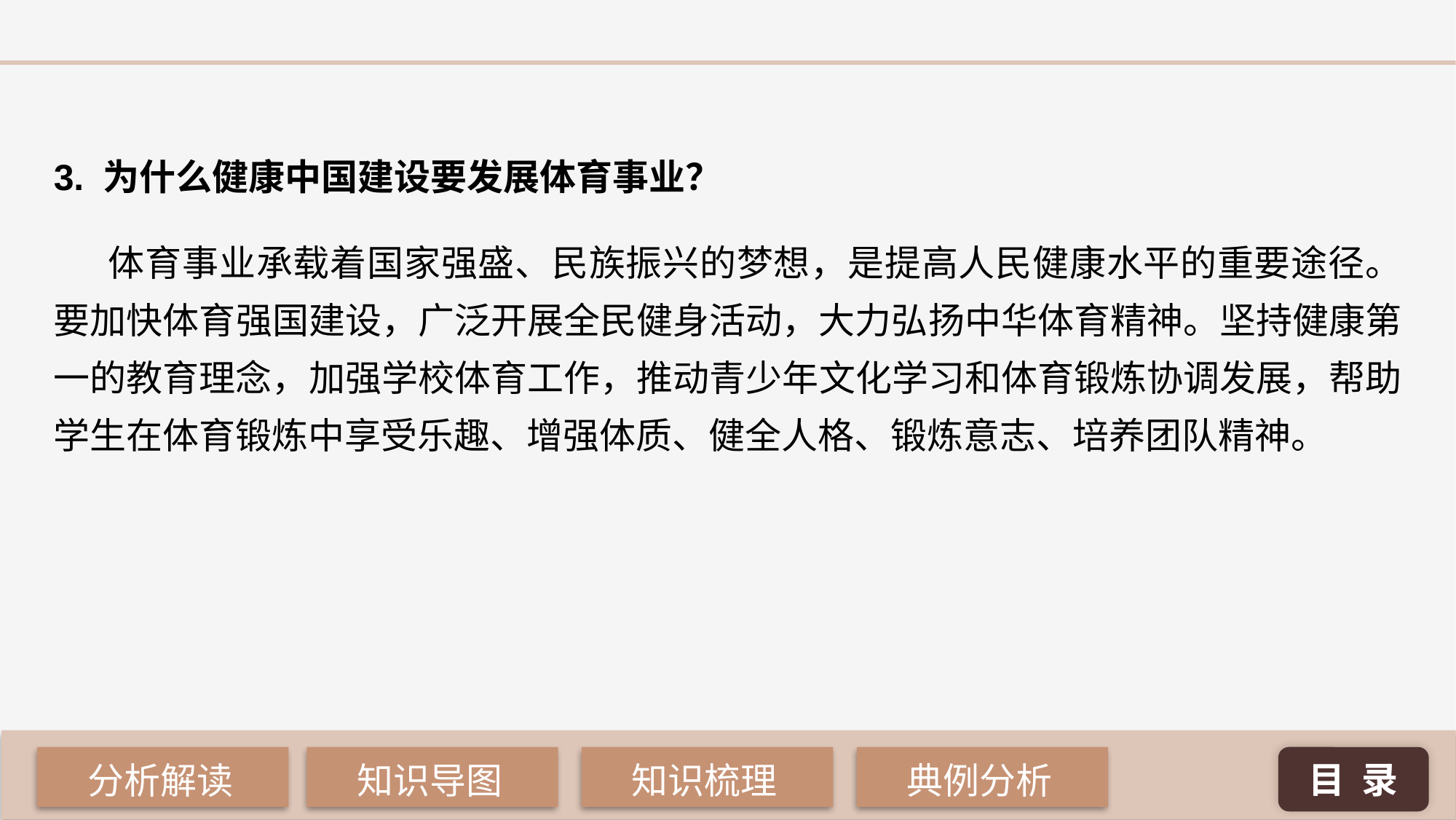

3. 为什么健康中国建设要发展体育事业？
体育事业承载着国家强盛、民族振兴的梦想，是提高人民健康水平的重要途径。要加快体育强国建设，广泛开展全民健身活动，大力弘扬中华体育精神。坚持健康第一的教育理念，加强学校体育工作，推动青少年文化学习和体育锻炼协调发展，帮助学生在体育锻炼中享受乐趣、增强体质、健全人格、锻炼意志、培养团队精神。